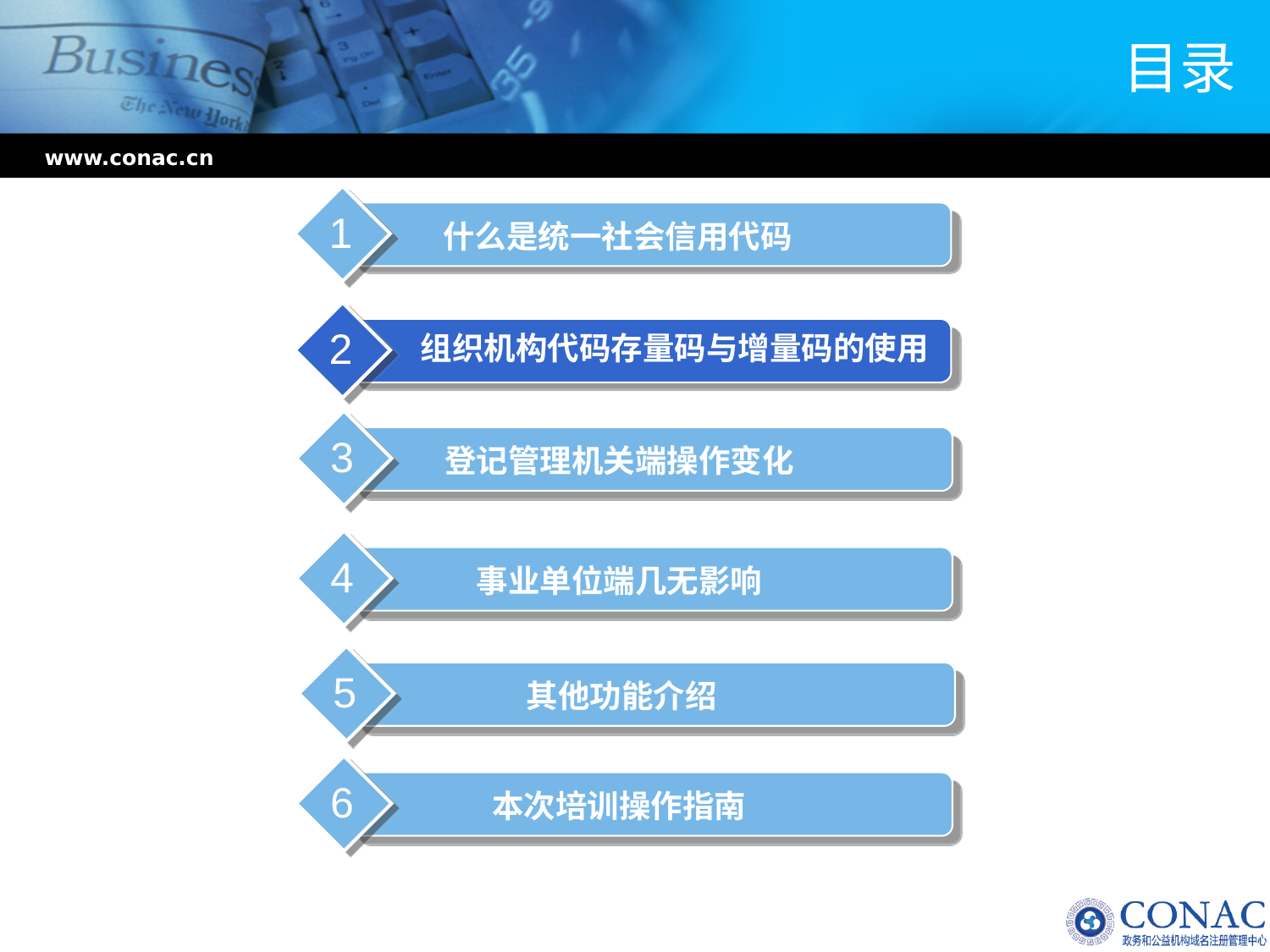

# 目录
www.conac.cn

1

什么是统一社会信用代码

2

组织机构代码存量码与增量码的使用

3

登记管理机关端操作变化

4

事业单位端几无影响

5

其他功能介绍

6

本次培训操作指南